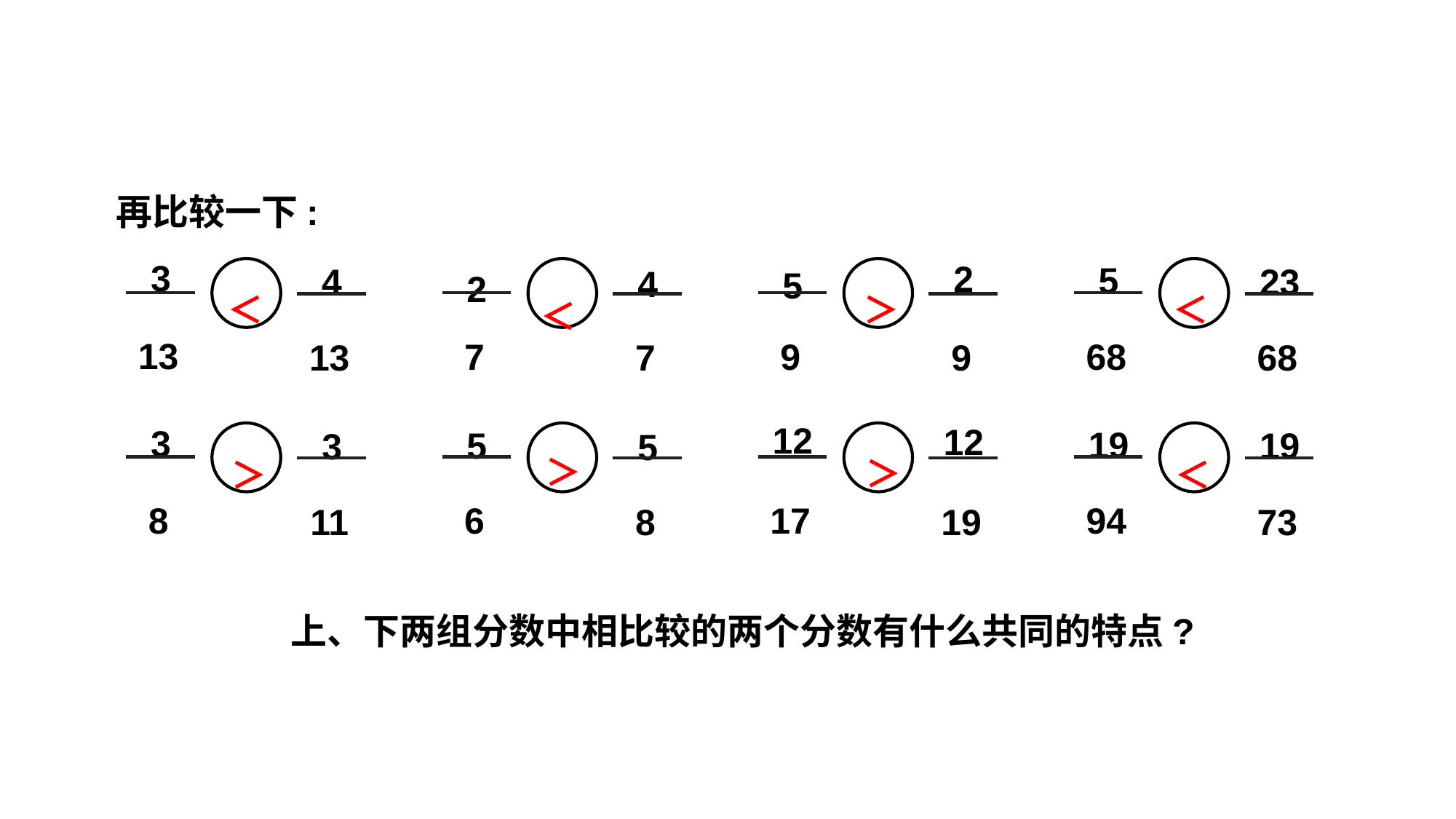

再比较一下:
3
13
4
13

2
9
5
9

5
68
23
68

4
7
2
7

＜
＞
＜
＜
12
17
12
19

3
8
3
11

19
94
19
73

5
6
5
8

＞
＞
＞
＜
    上、下两组分数中相比较的两个分数有什么共同的特点?